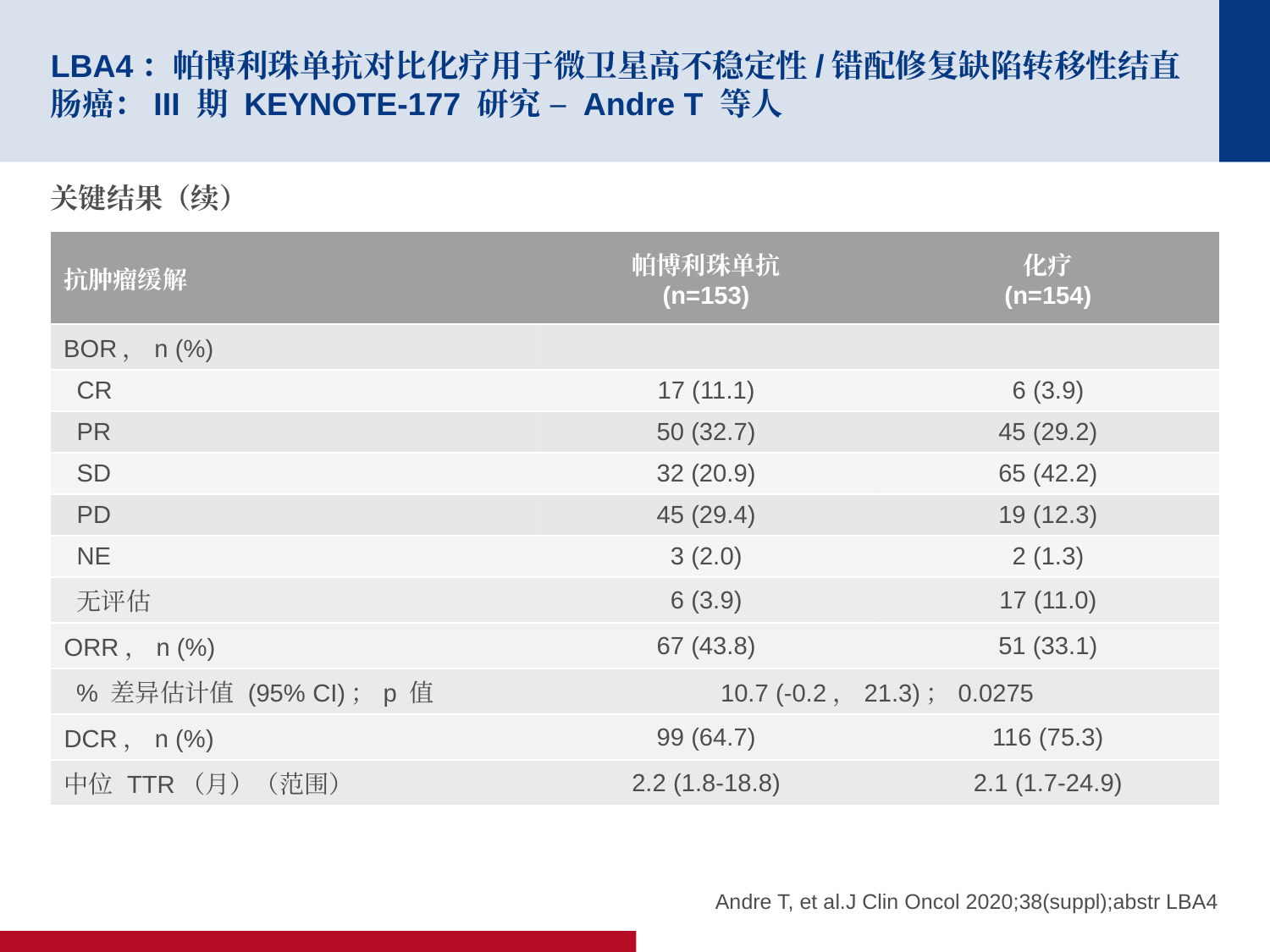

# LBA4：帕博利珠单抗对比化疗用于微卫星高不稳定性/错配修复缺陷转移性结直肠癌：III 期 KEYNOTE-177 研究 – Andre T 等人
关键结果（续）

| 抗肿瘤缓解 | 帕博利珠单抗 (n=153) | 化疗 (n=154) |
| --- | --- | --- |
| BOR，n (%) |  |  |
| CR | 17 (11.1) | 6 (3.9) |
| PR | 50 (32.7) | 45 (29.2) |
| SD | 32 (20.9) | 65 (42.2) |
| PD | 45 (29.4) | 19 (12.3) |
| NE | 3 (2.0) | 2 (1.3) |
| 无评估 | 6 (3.9) | 17 (11.0) |
| ORR，n (%) | 67 (43.8) | 51 (33.1) |
| % 差异估计值 (95% CI)；p 值 | 10.7 (-0.2，21.3)；0.0275 |  |
| DCR，n (%) | 99 (64.7) | 116 (75.3) |
| 中位 TTR（月）（范围） | 2.2 (1.8-18.8) | 2.1 (1.7-24.9) |
Andre T, et al.J Clin Oncol 2020;38(suppl);abstr LBA4